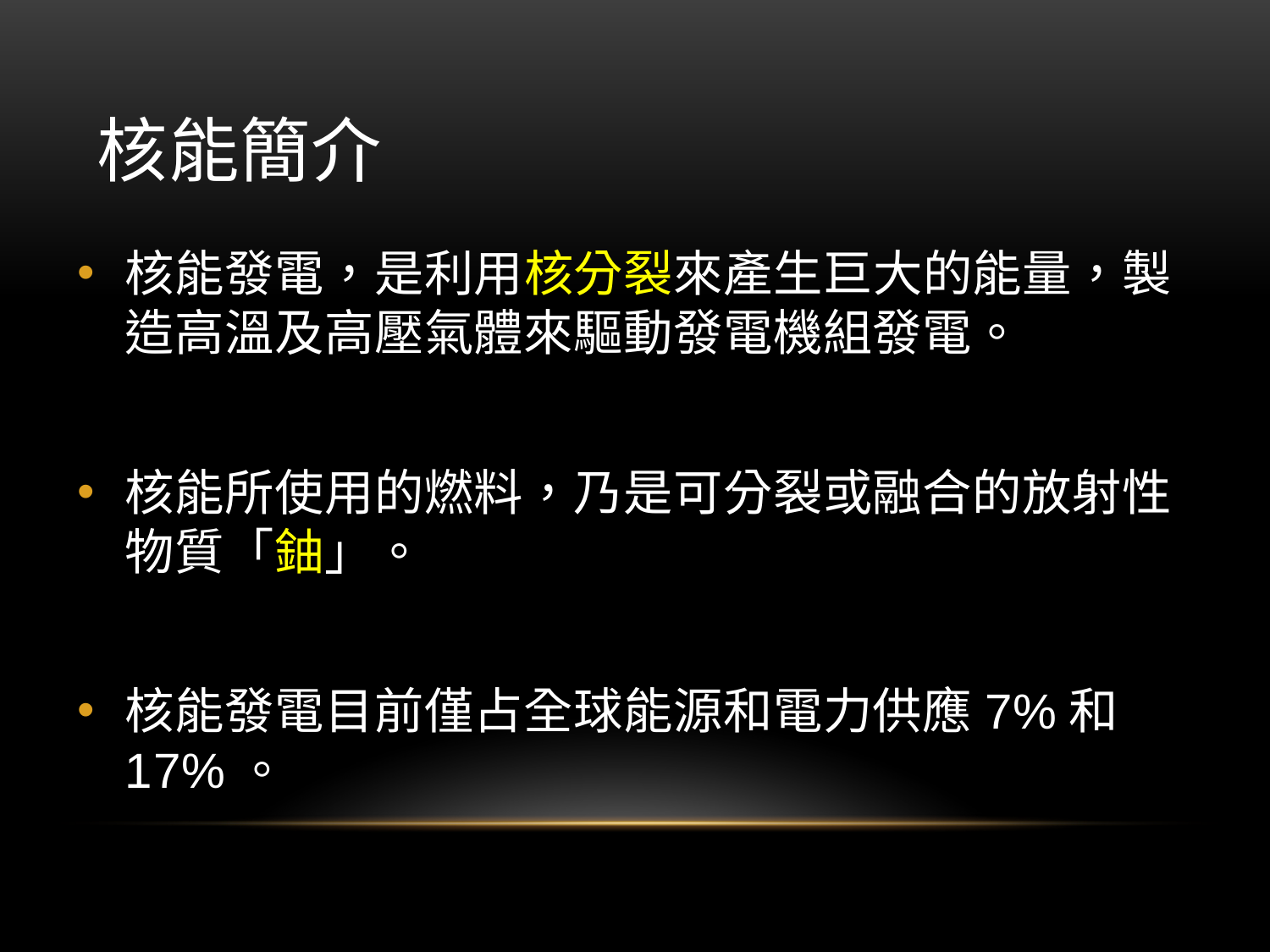

# 核能簡介
核能發電，是利用核分裂來產生巨大的能量，製造高溫及高壓氣體來驅動發電機組發電。

核能所使用的燃料，乃是可分裂或融合的放射性物質「鈾」。

核能發電目前僅占全球能源和電力供應7%和17%。